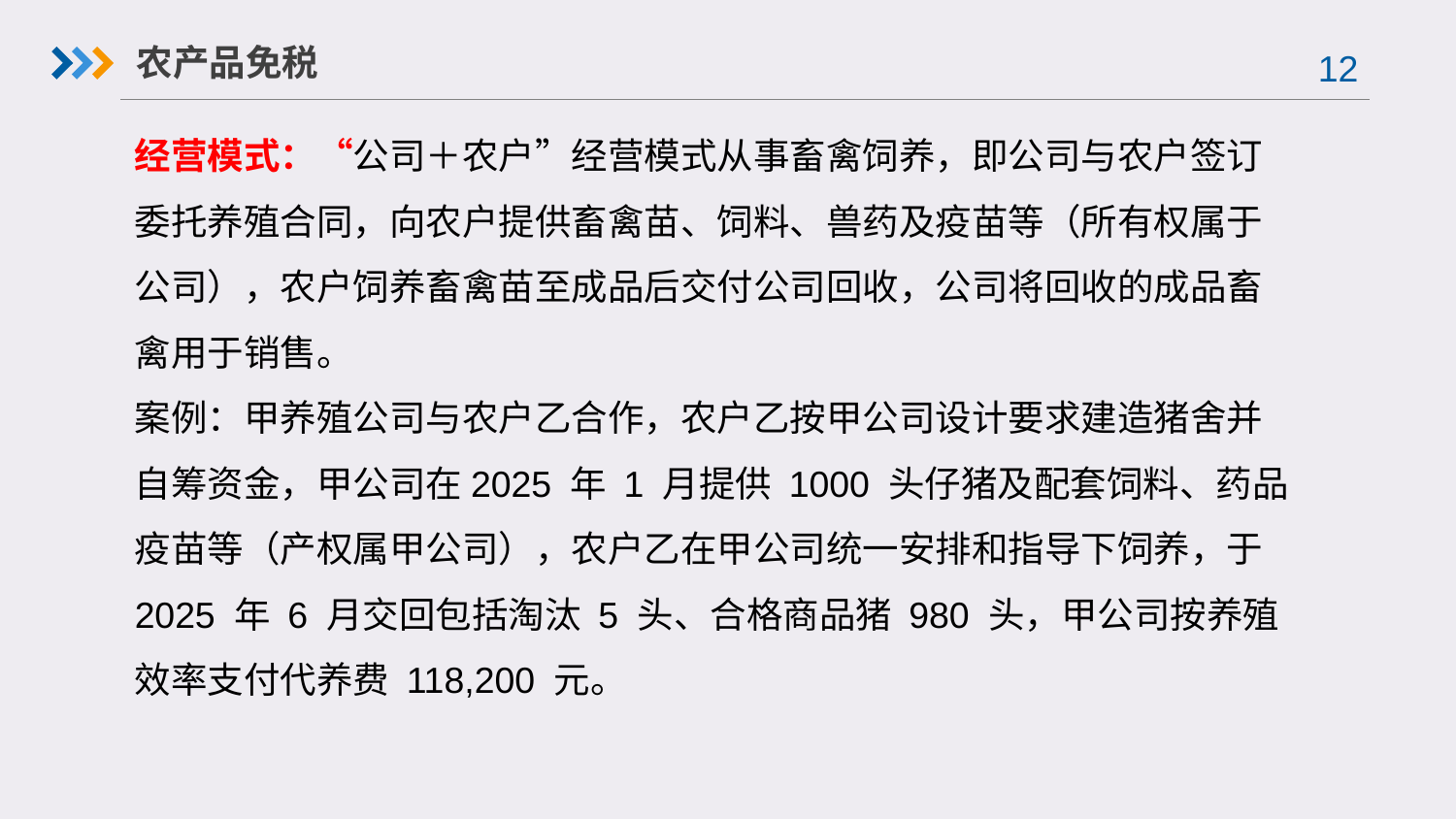

农产品免税
经营模式：“公司＋农户”经营模式从事畜禽饲养，即公司与农户签订委托养殖合同，向农户提供畜禽苗、饲料、兽药及疫苗等（所有权属于公司），农户饲养畜禽苗至成品后交付公司回收，公司将回收的成品畜禽用于销售。
案例：甲养殖公司与农户乙合作，农户乙按甲公司设计要求建造猪舍并自筹资金，甲公司在2025 年 1 月提供 1000 头仔猪及配套饲料、药品疫苗等（产权属甲公司），农户乙在甲公司统一安排和指导下饲养，于 2025 年 6 月交回包括淘汰 5 头、合格商品猪 980 头，甲公司按养殖效率支付代养费 118,200 元。